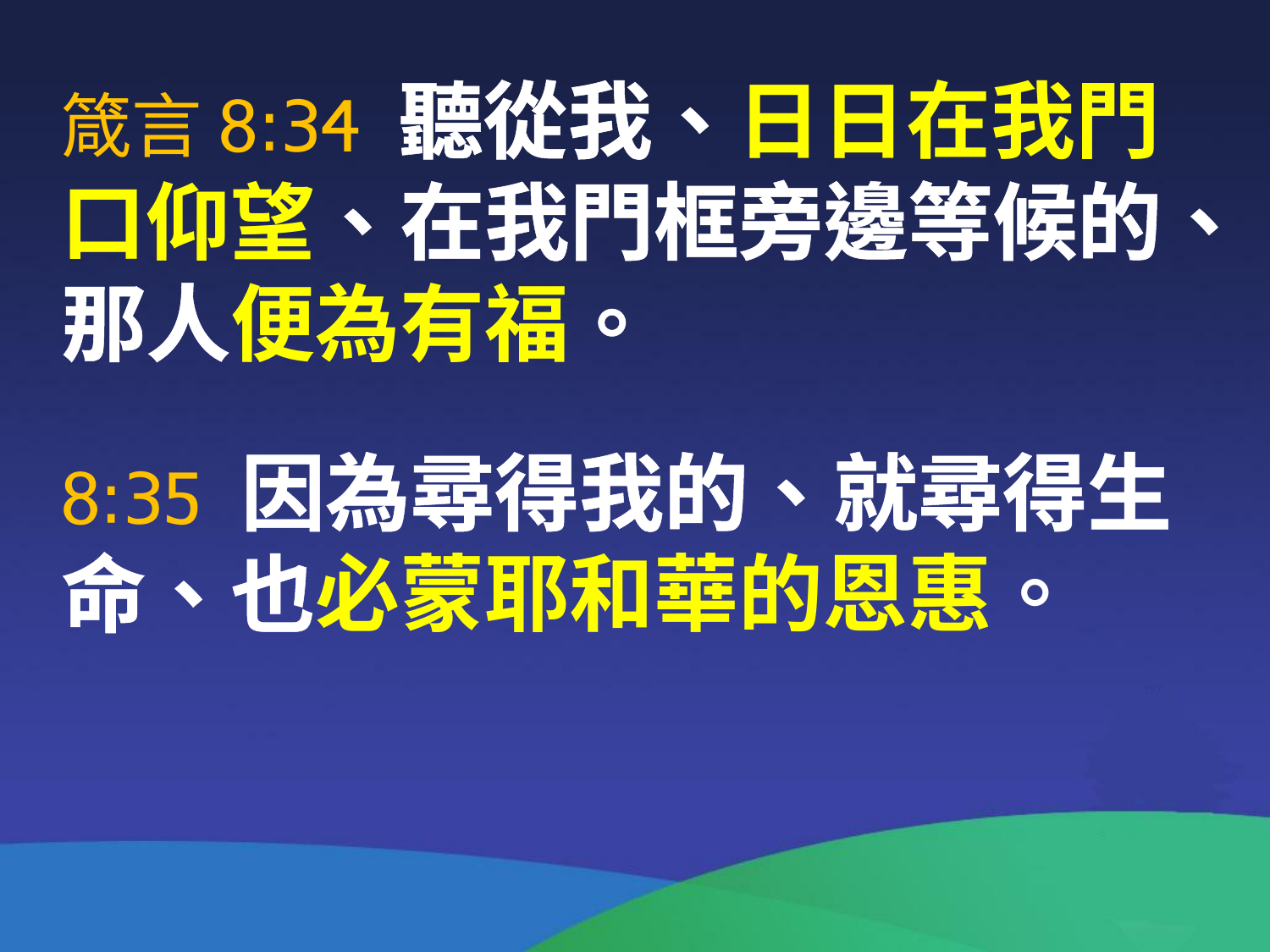

箴言8:34 聽從我、日日在我門口仰望、在我門框旁邊等候的、那人便為有福。

8:35 因為尋得我的、就尋得生命、也必蒙耶和華的恩惠。